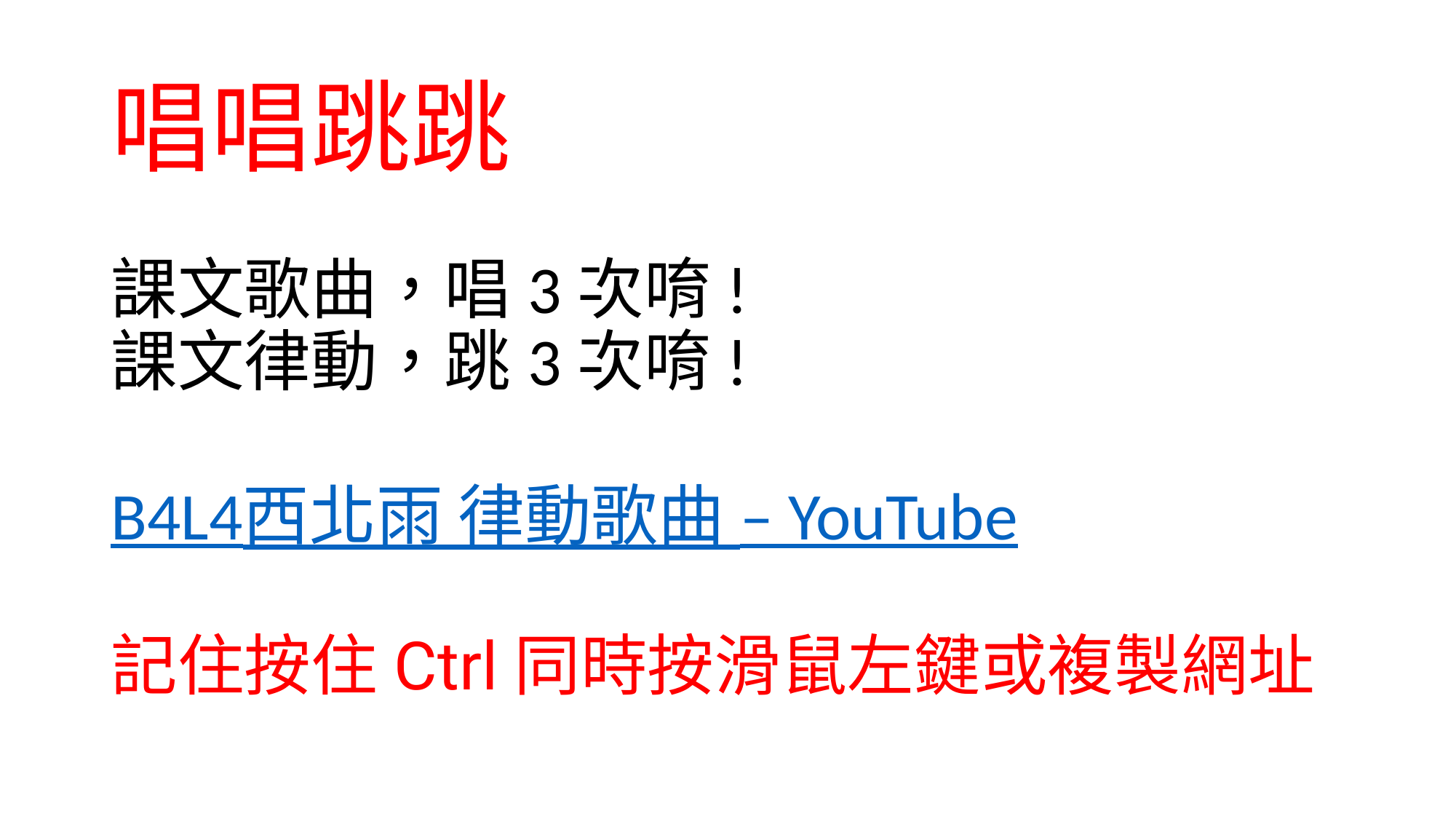

唱唱跳跳
# 課文歌曲，唱3次唷! 課文律動，跳3次唷!
B4L4西北雨 律動歌曲 – YouTube

記住按住Ctrl同時按滑鼠左鍵或複製網址